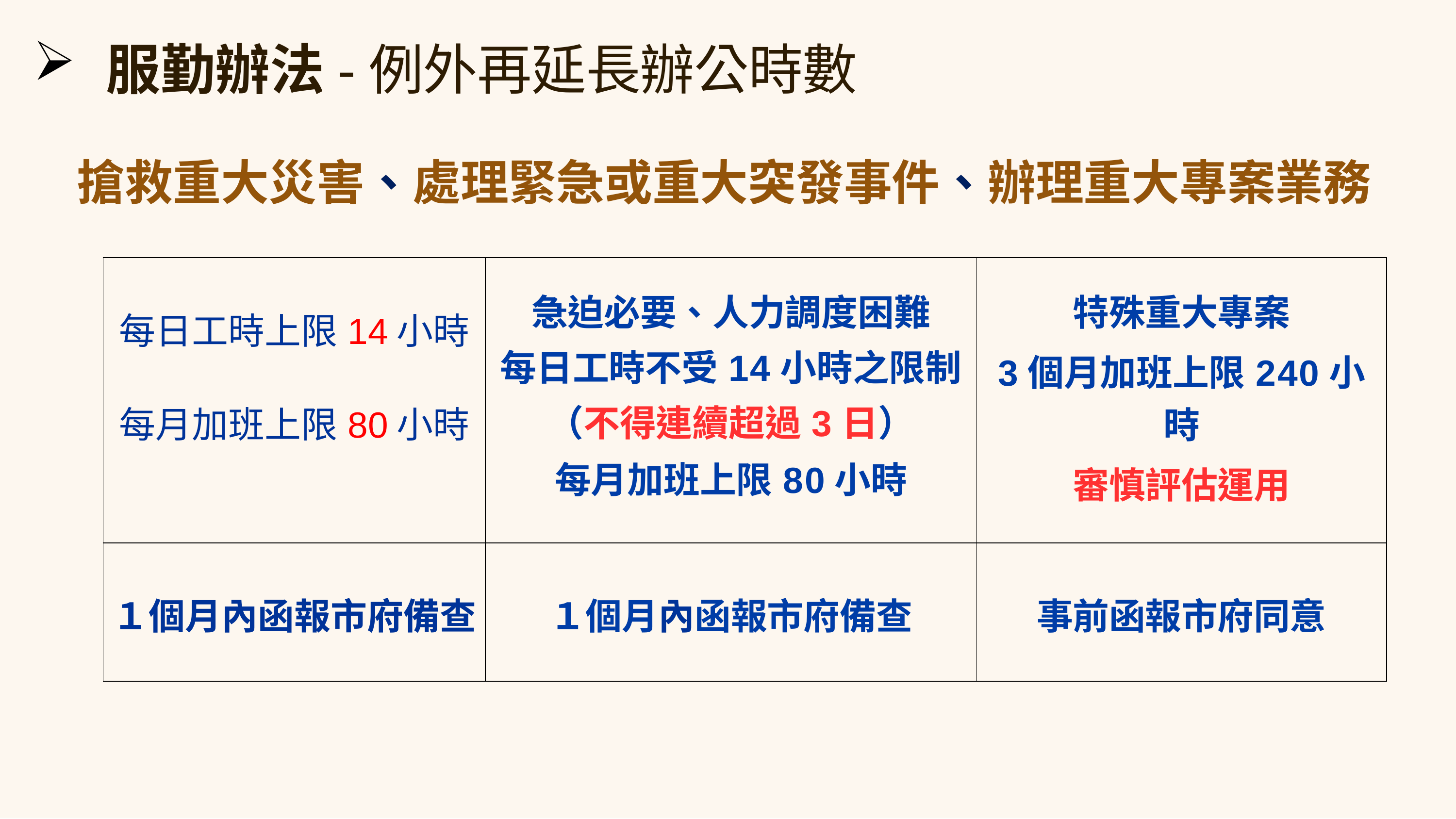

服勤辦法-例外再延⾧辦公時數
# 搶救重大災害、處理緊急或重大突發事件、辦理重大專案業務
| 每日工時上限14小時 每月加班上限80小時 | 急迫必要、人力調度困難 每日工時不受14小時之限制 （不得連續超過3日） 每月加班上限80小時 | 特殊重大專案 3個月加班上限240小時 審慎評估運用 |
| --- | --- | --- |
| １個月內函報市府備查 | １個月內函報市府備查 | 事前函報市府同意 |